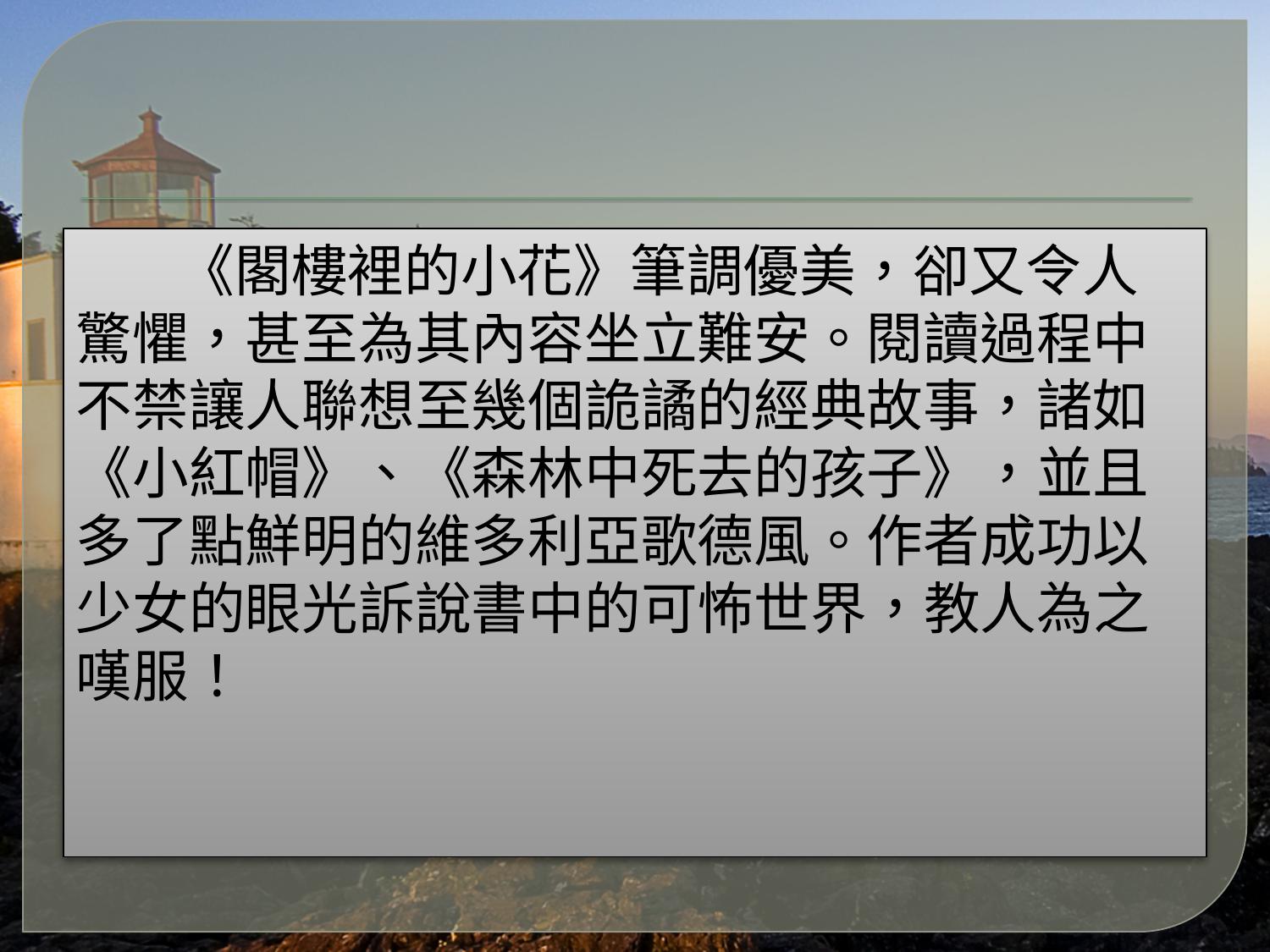

#
       《閣樓裡的小花》筆調優美，卻又令人驚懼，甚至為其內容坐立難安。閱讀過程中不禁讓人聯想至幾個詭譎的經典故事，諸如《小紅帽》、《森林中死去的孩子》，並且多了點鮮明的維多利亞歌德風。作者成功以少女的眼光訴說書中的可怖世界，教人為之嘆服！